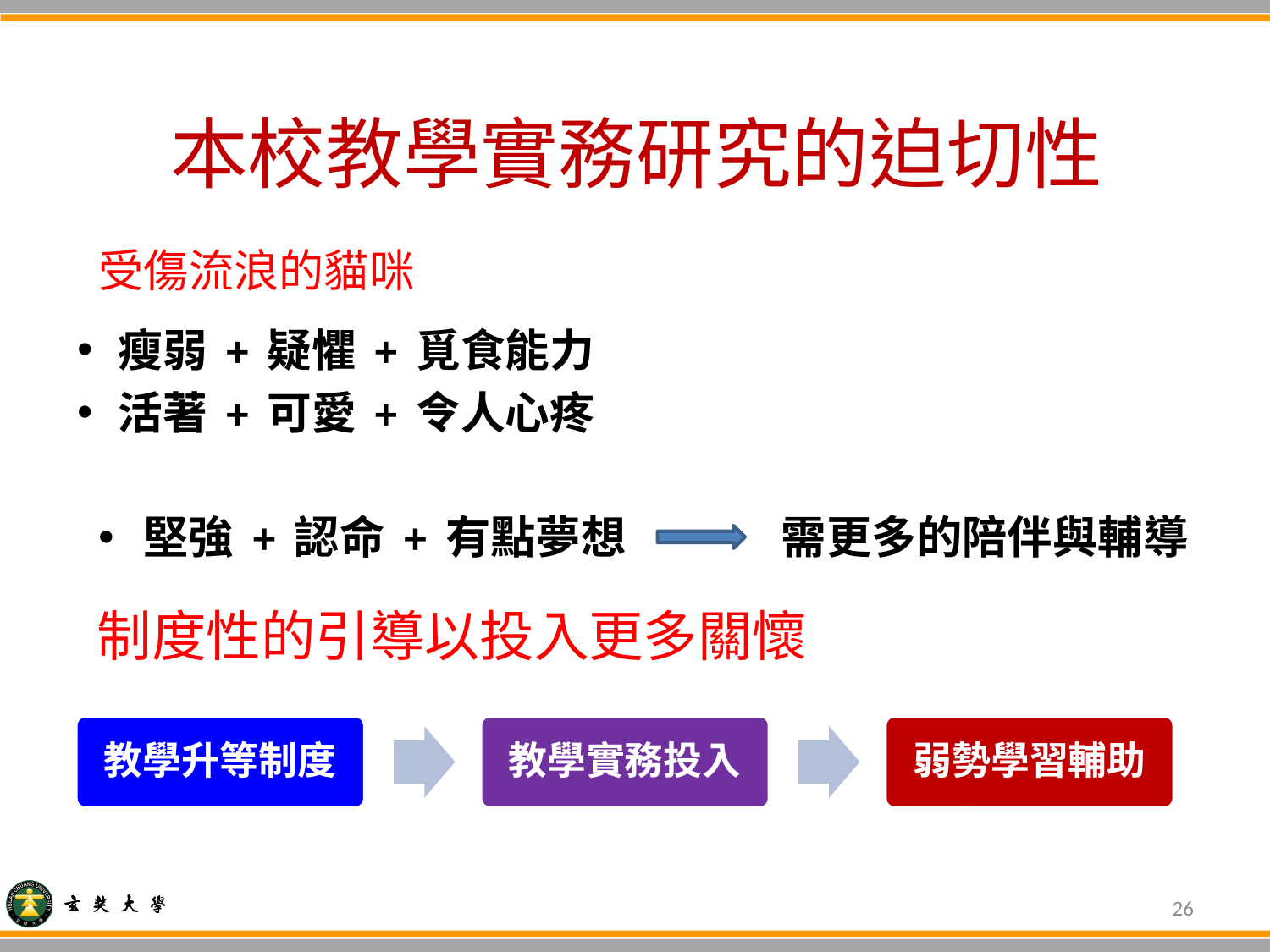

# 本校教學實務研究的迫切性
受傷流浪的貓咪
瘦弱 + 疑懼 + 覓食能力
活著 + 可愛 + 令人心疼
堅強 + 認命 + 有點夢想               需更多的陪伴與輔導

制度性的引導以投入更多關懷
教學升等制度

教學實務投入

弱勢學習輔助
26